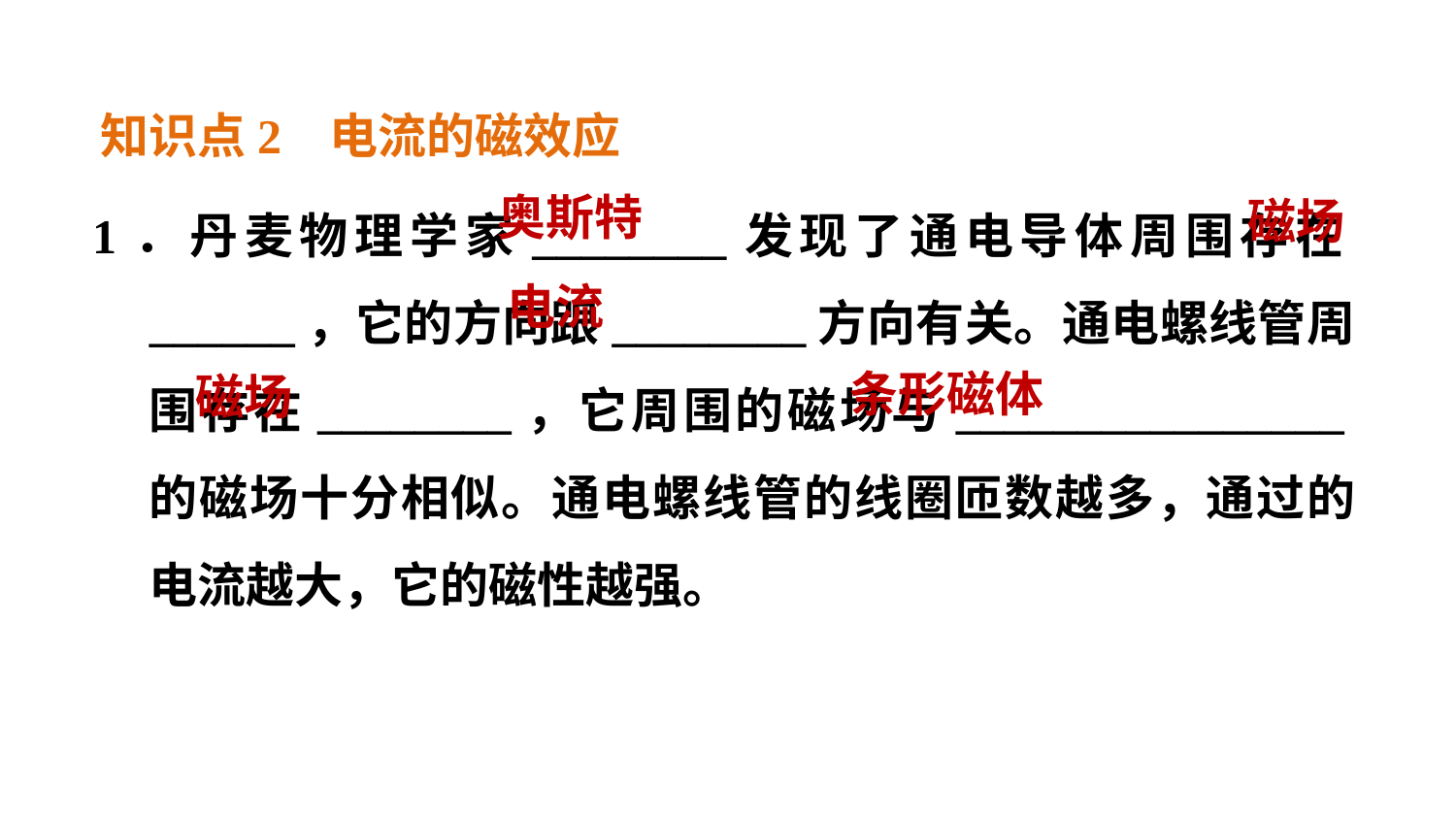

知识点2   电流的磁效应
1．丹麦物理学家________发现了通电导体周围存在______，它的方向跟________方向有关。通电螺线管周围存在________，它周围的磁场与________________的磁场十分相似。通电螺线管的线圈匝数越多，通过的电流越大，它的磁性越强。
奥斯特
磁场
电流
条形磁体
磁场